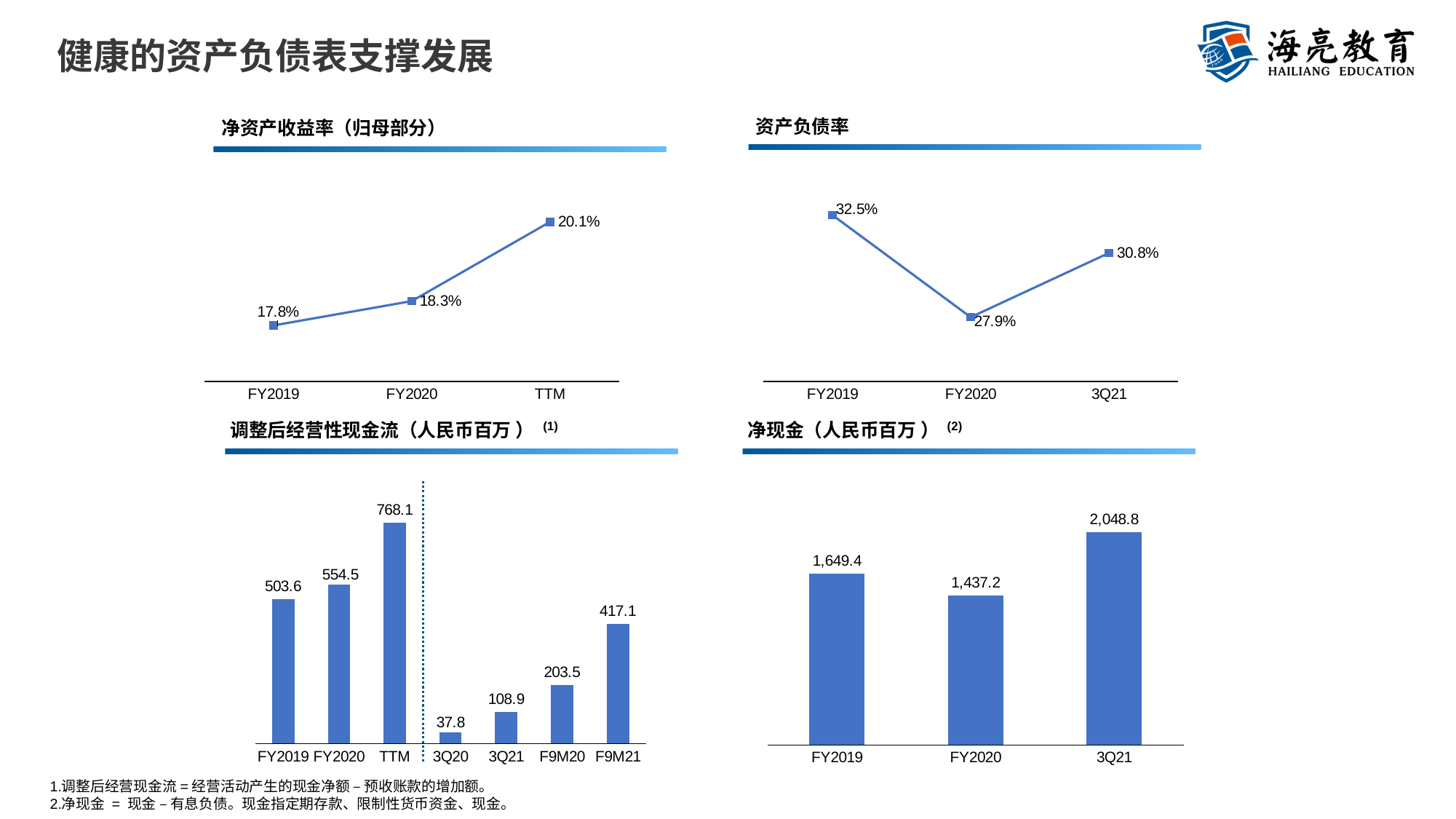

# 健康的资产负债表支撑发展
净资产收益率（归母部分）
资产负债率

### Chart

| Category | Leverage |
|---|---|
| FY2019 | 0.325087338268385 |
| FY2020 | 0.279 |
| 3Q21 | 0.308 |

### Chart

| Category | ROE |
|---|---|
| FY2019 | 0.17763626281020553 |
| FY2020 | 0.18312998835536004 |
| TTM | 0.201 |
调整后经营性现金流（人民币百万 ） (1)
净现金（人民币百万 ） (2)

### Chart

| Category |  |
|---|---|
| FY2019 | 1649.391 |
| FY2020 | 1437.2 |
| 3Q21 | 2048.8 |

### Chart

| Category |  |
|---|---|
| FY2019 | 503.586 |
| FY2020 | 554.539 |
| TTM | 768.139 |
| 3Q20 | 37.80000000000001 |
| 3Q21 | 108.90000000000003 |
| F9M20 | 203.5 |
| F9M21 | 417.1 |
调整后经营现金流=经营活动产生的现金净额 – 预收账款的增加额。
净现金 = 现金 – 有息负债。现金指定期存款、限制性货币资金、现金。